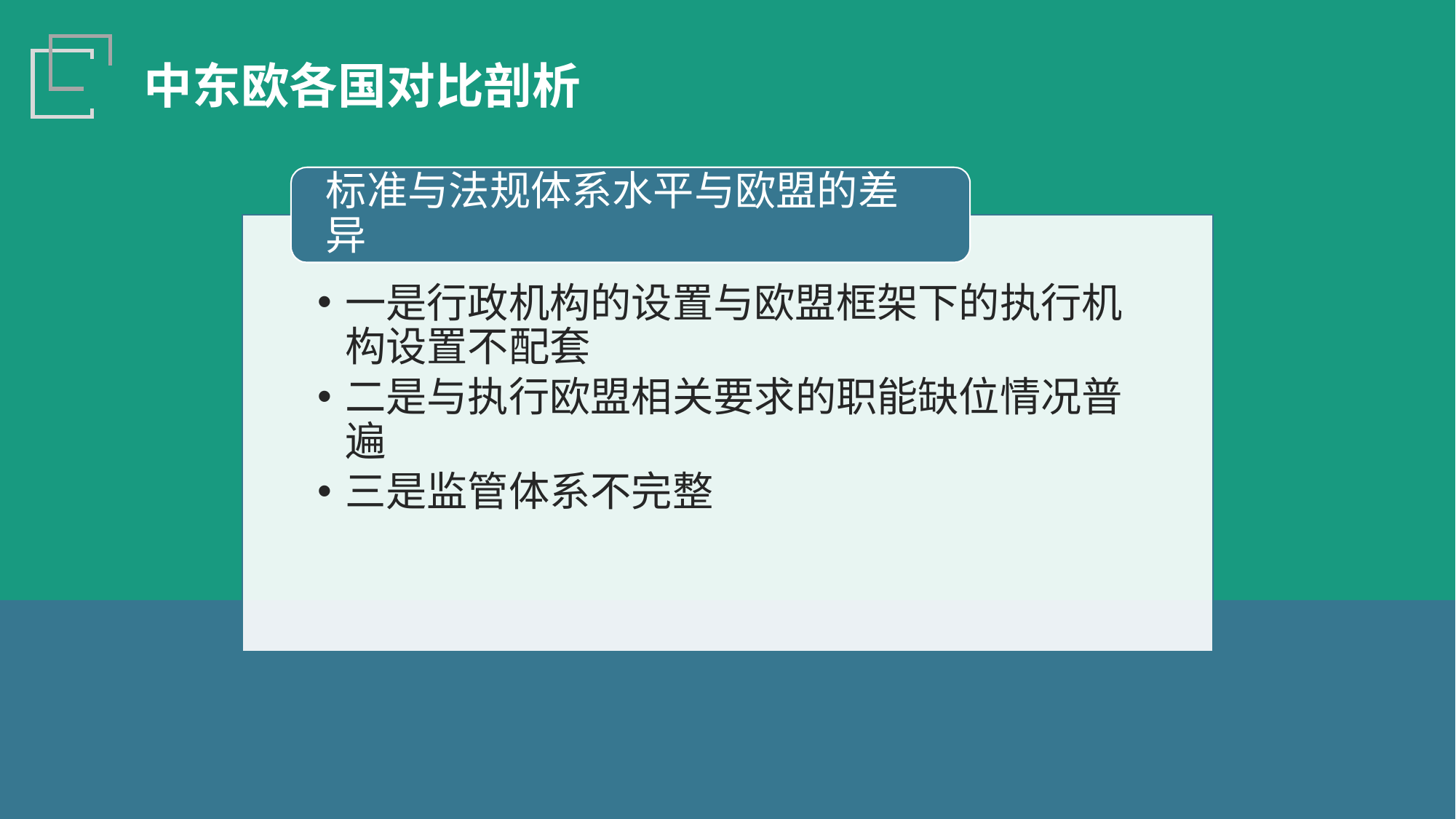

中东欧各国对比剖析

一是行政机构的设置与欧盟框架下的执行机构设置不配套
二是与执行欧盟相关要求的职能缺位情况普遍
三是监管体系不完整
标准与法规体系水平与欧盟的差异